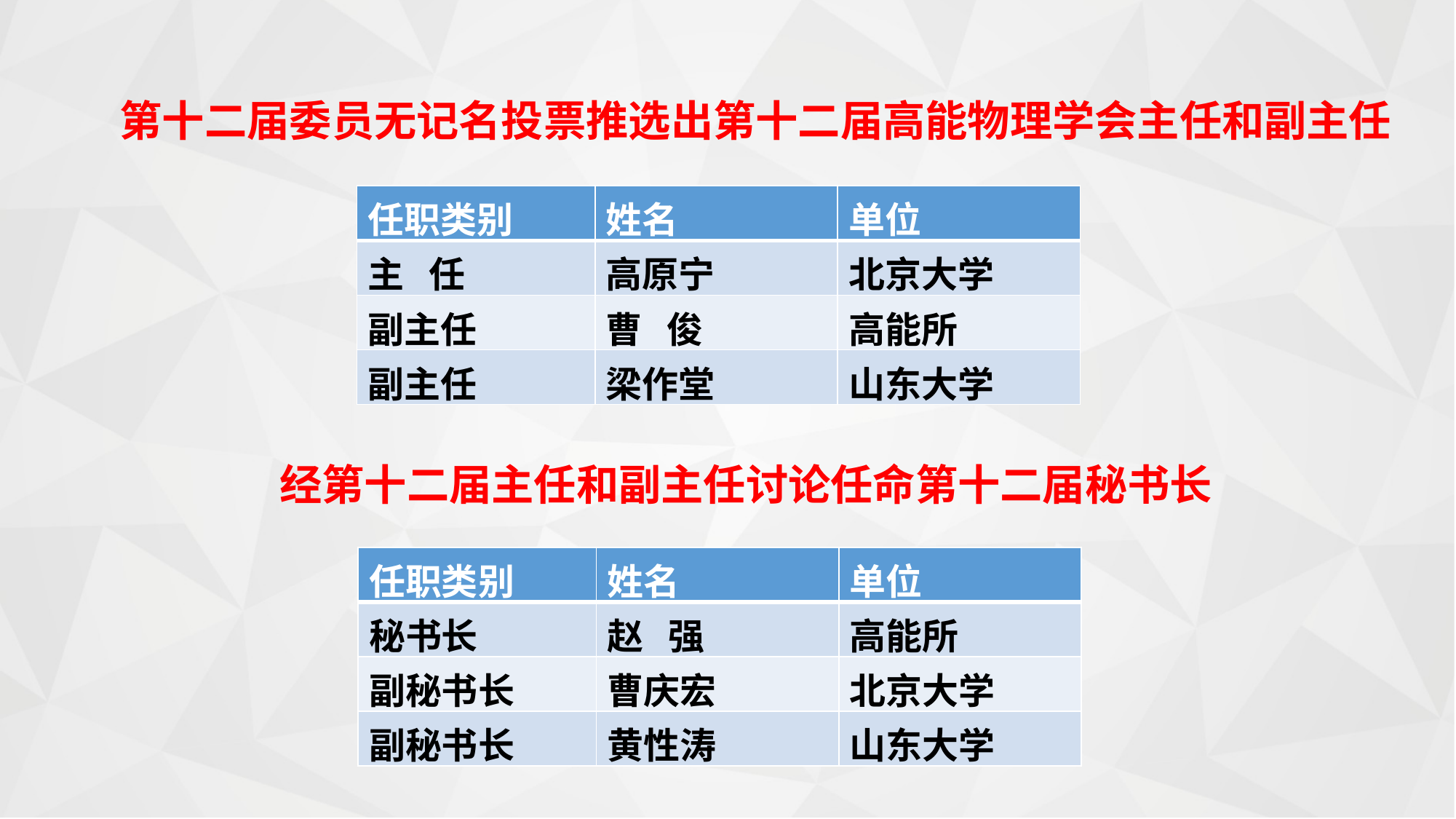

第十二届委员无记名投票推选出第十二届高能物理学会主任和副主任
| 任职类别 | 姓名 | 单位 |
| --- | --- | --- |
| 主 任 | 高原宁 | 北京大学 |
| 副主任 | 曹 俊 | 高能所 |
| 副主任 | 梁作堂 | 山东大学 |
经第十二届主任和副主任讨论任命第十二届秘书长
| 任职类别 | 姓名 | 单位 |
| --- | --- | --- |
| 秘书长 | 赵 强 | 高能所 |
| 副秘书长 | 曹庆宏 | 北京大学 |
| 副秘书长 | 黄性涛 | 山东大学 |